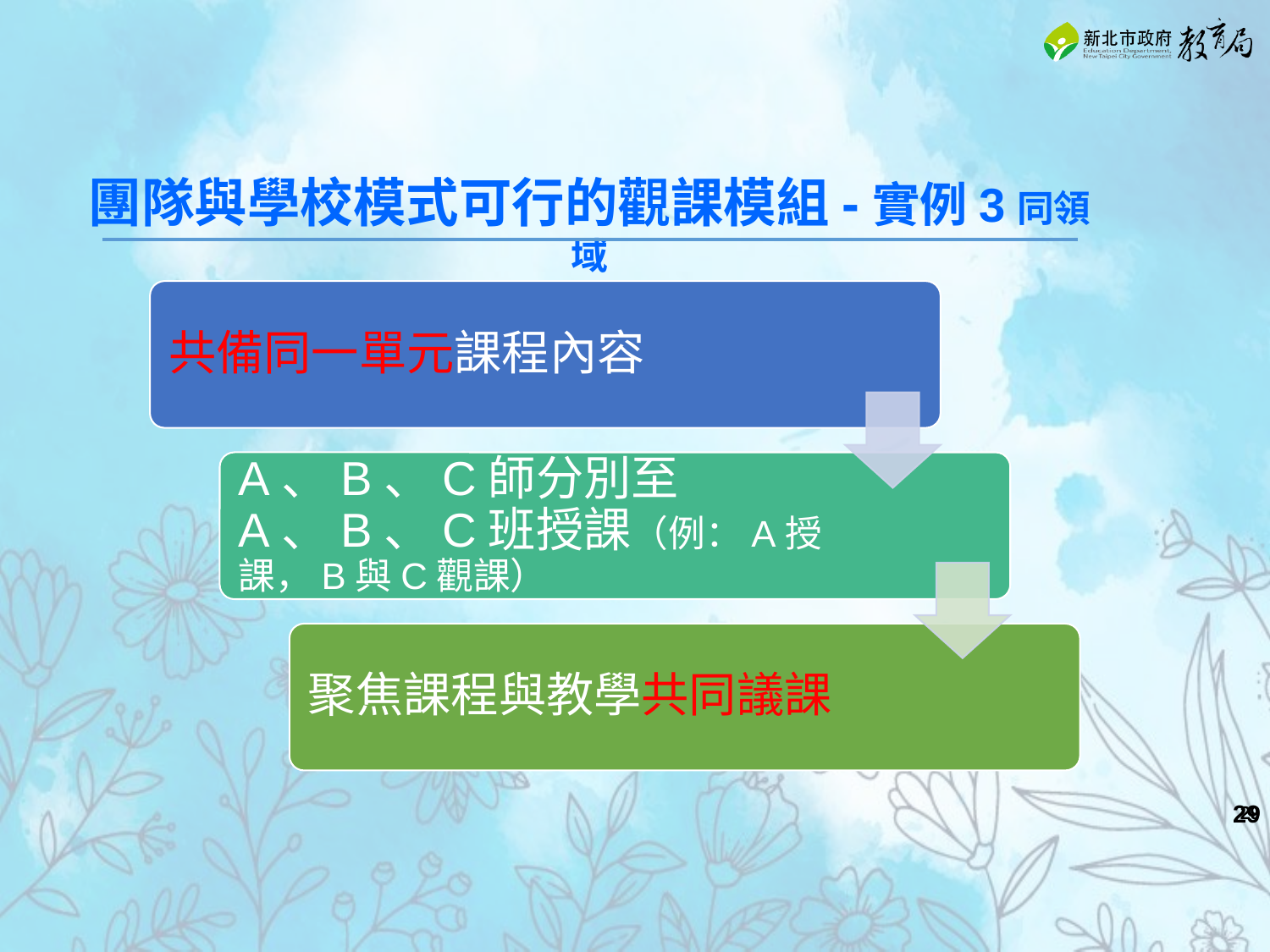

團隊與學校模式可行的觀課模組-實例3同領域

共備同一單元課程內容

A、B、C師分別至A、B、C班授課（例：A授課，B與C觀課）

聚焦課程與教學共同議課
29
29